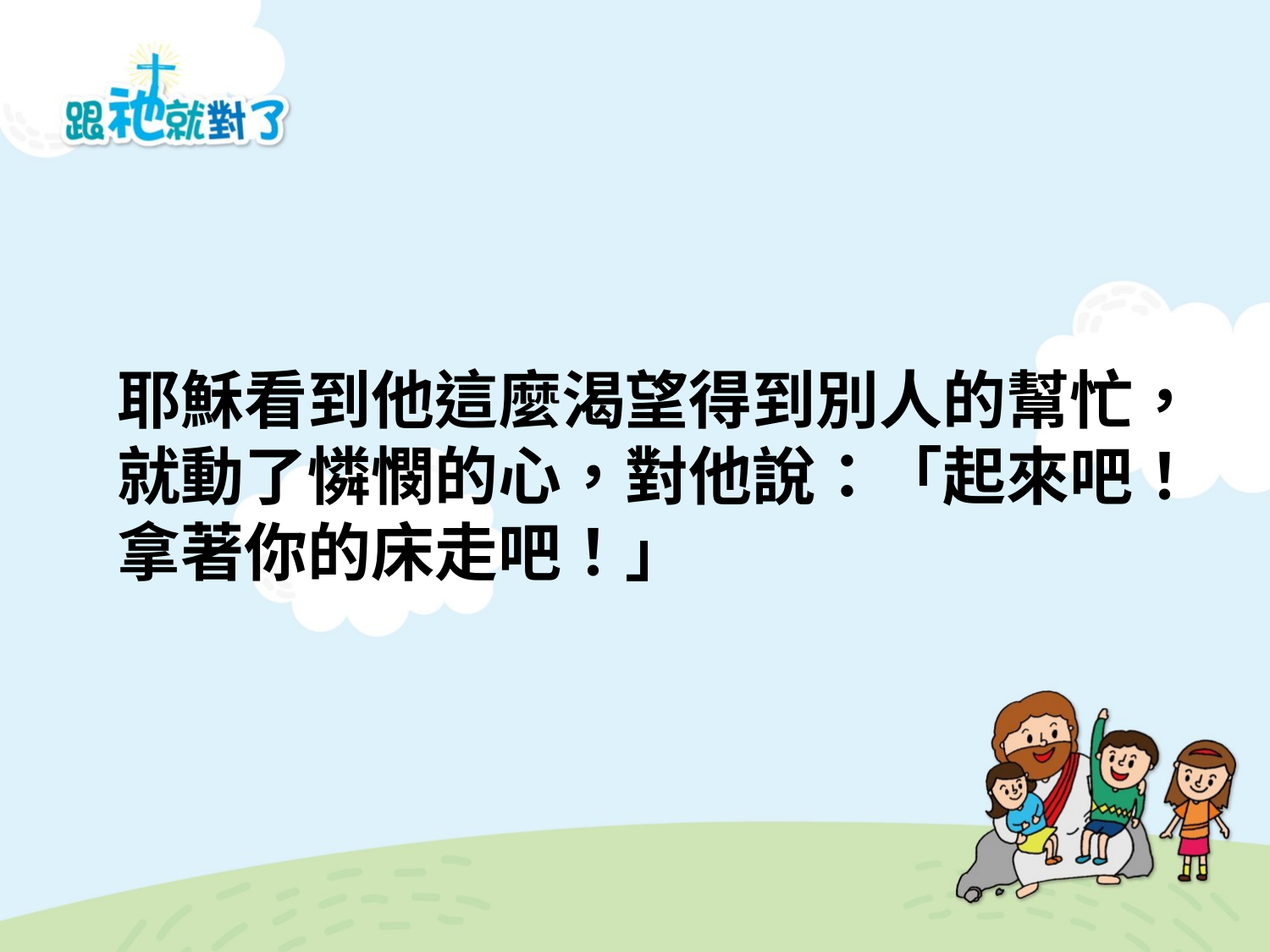

耶穌看到他這麼渴望得到別人的幫忙，就動了憐憫的心，對他說：「起來吧！拿著你的床走吧！」